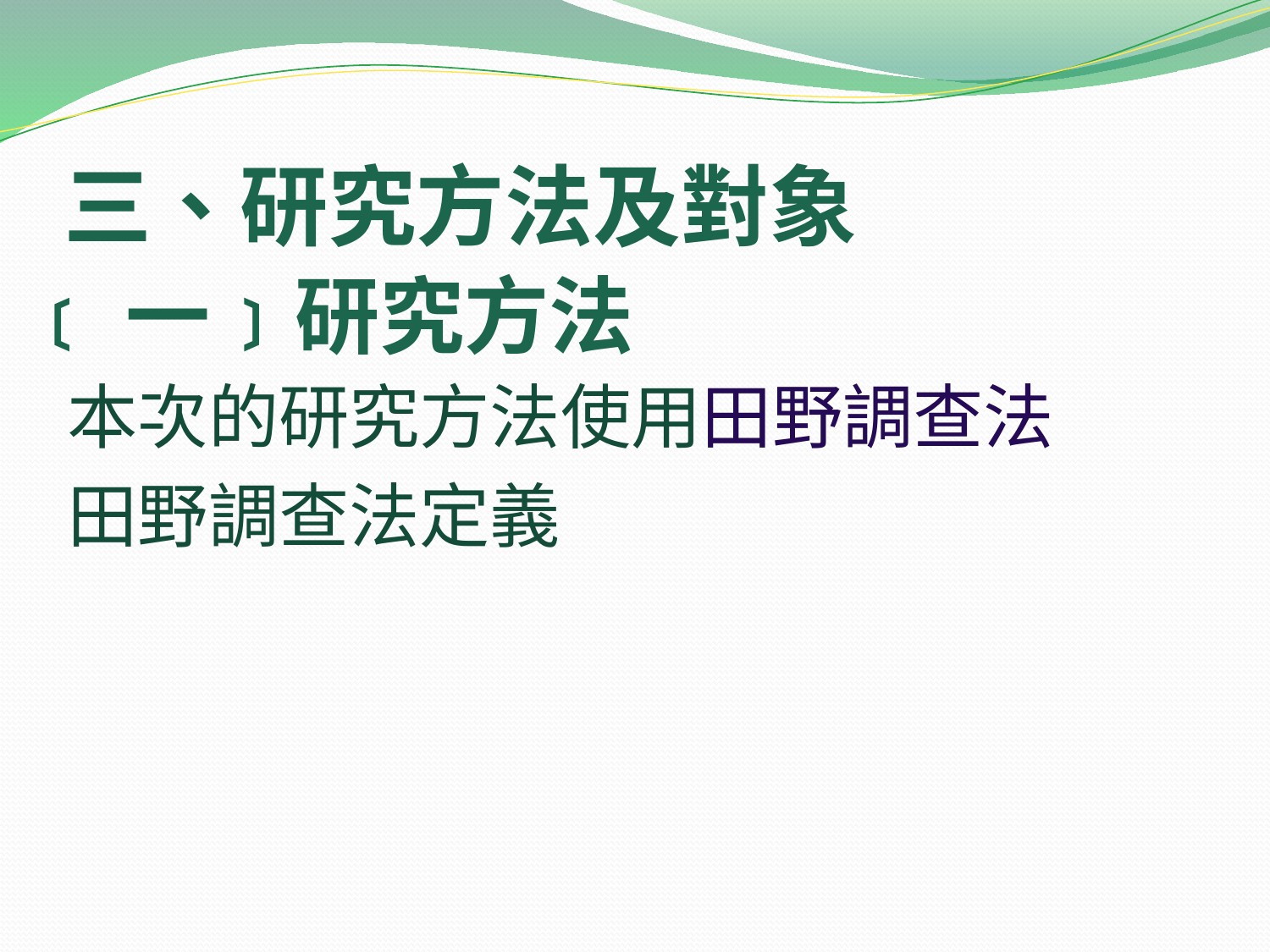

# 三、研究方法及對象
﹝一﹞研究方法
本次的研究方法使用田野調查法
田野調查法定義